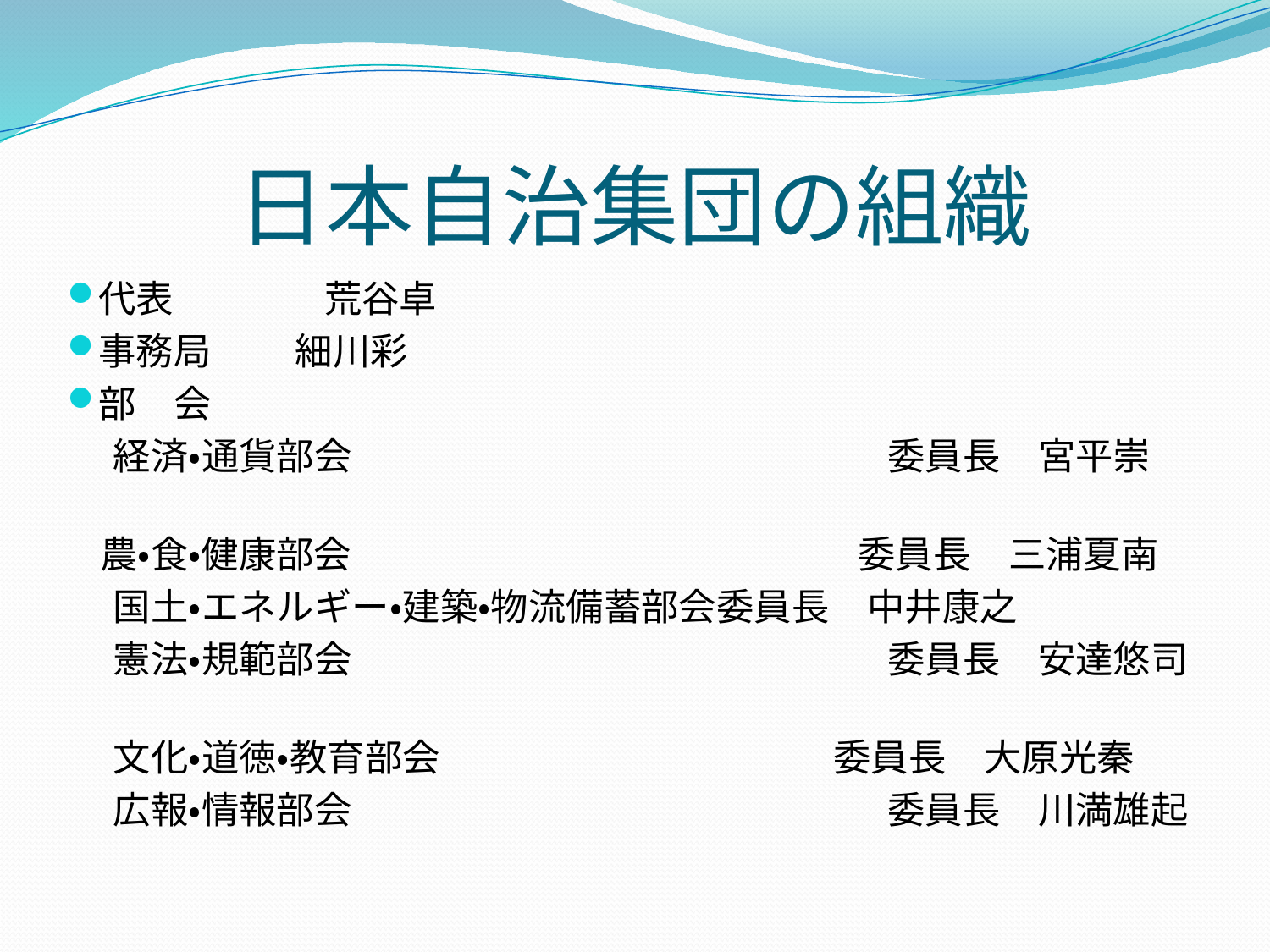

# 日本自治集団の組織
代表　　　　荒谷卓
事務局　　 細川彩
部　会
　 経済・通貨部会　　　　　　　　　　　　　 　委員長　宮平崇
   農・食・健康部会　　　　　　　　　　　　　  委員長　三浦夏南
　 国土・エネルギー・建築・物流備蓄部会委員長　中井康之
　 憲法・規範部会　　　　　　　　　　　　　　 委員長　安達悠司
　 文化・道徳・教育部会　　　　　　　　　　  委員長　大原光秦
　 広報・情報部会　　　　　　　　　　　　　　 委員長　川満雄起